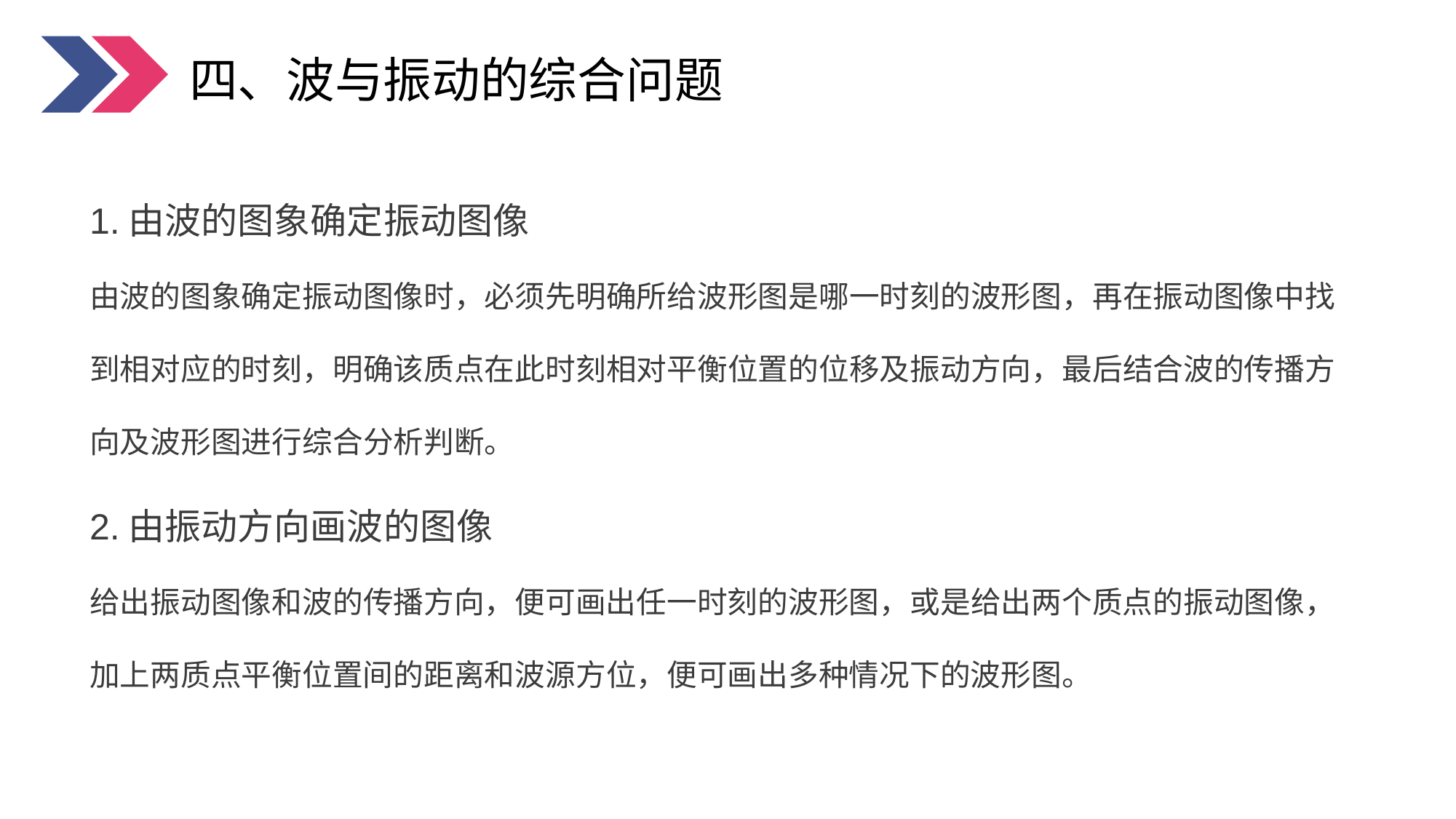

四、波与振动的综合问题
1.由波的图象确定振动图像
由波的图象确定振动图像时，必须先明确所给波形图是哪一时刻的波形图，再在振动图像中找到相对应的时刻，明确该质点在此时刻相对平衡位置的位移及振动方向，最后结合波的传播方向及波形图进行综合分析判断。
2.由振动方向画波的图像
给出振动图像和波的传播方向，便可画出任一时刻的波形图，或是给出两个质点的振动图像，加上两质点平衡位置间的距离和波源方位，便可画出多种情况下的波形图。